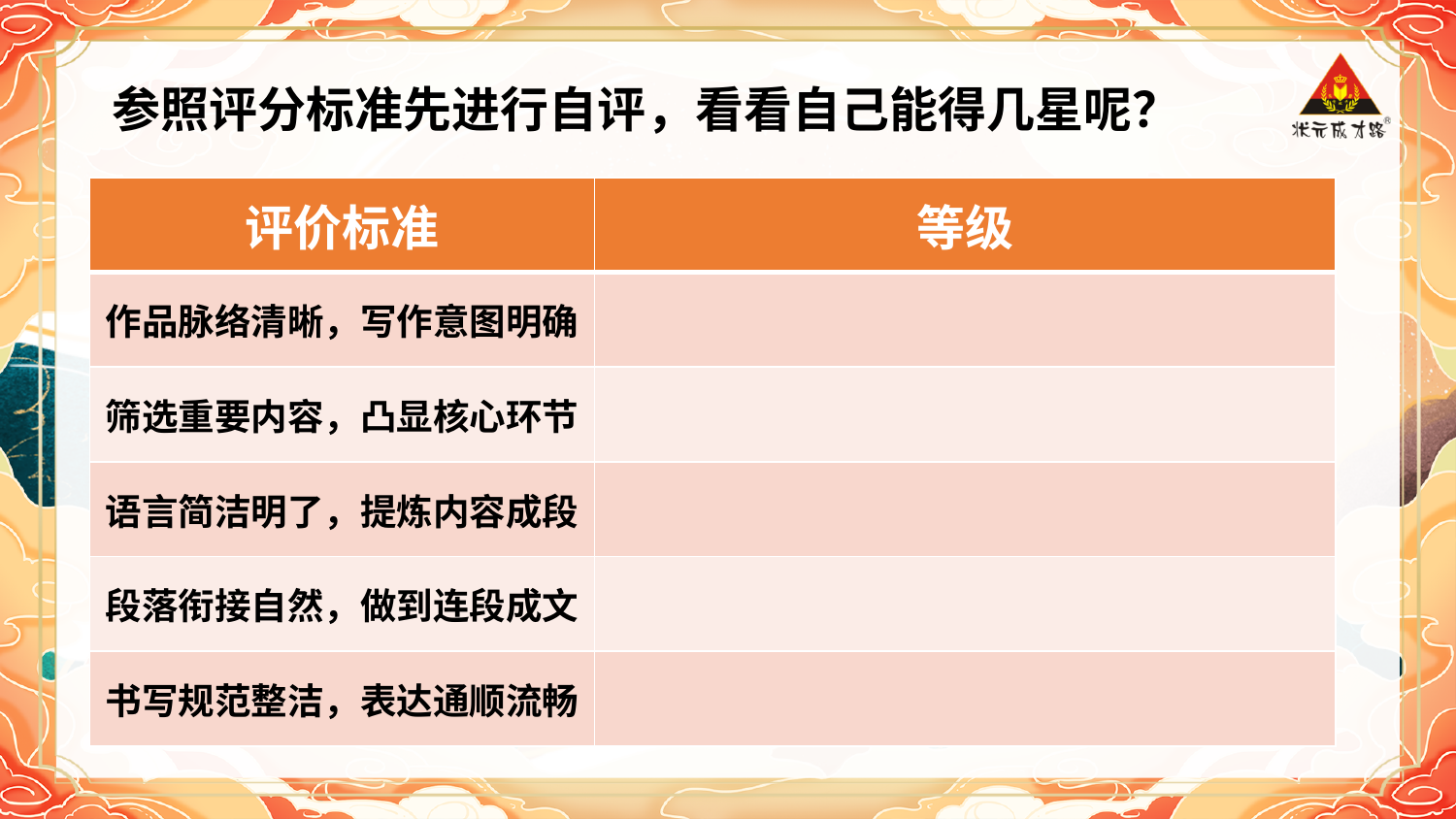

参照评分标准先进行自评，看看自己能得几星呢？
| 评价标准 | 等级 |
| --- | --- |
| 作品脉络清晰，写作意图明确 |  |
| 筛选重要内容，凸显核心环节 |  |
| 语言简洁明了，提炼内容成段 |  |
| 段落衔接自然，做到连段成文 |  |
| 书写规范整洁，表达通顺流畅 |  |